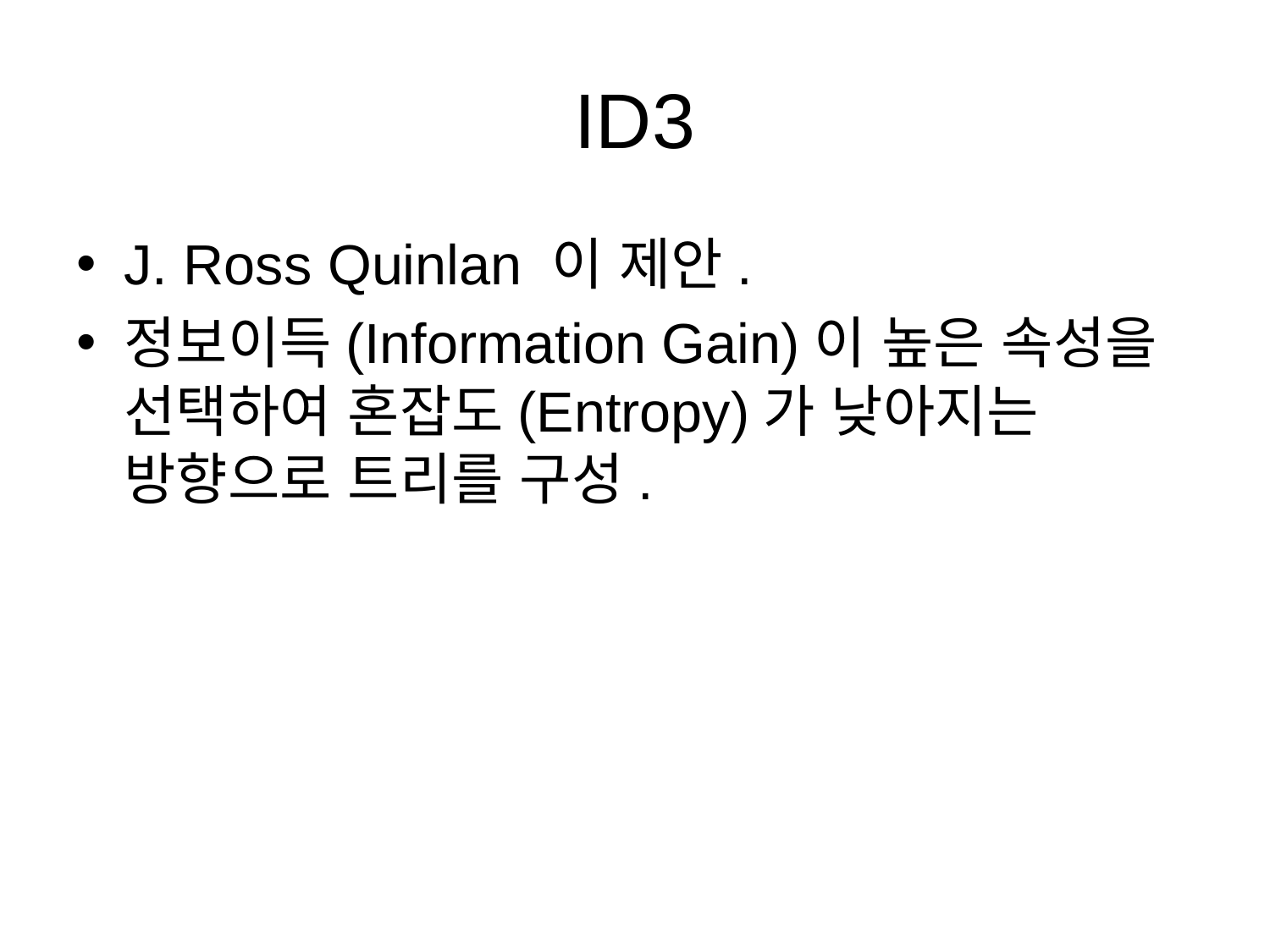

# ID3
J. Ross Quinlan 이 제안.
정보이득(Information Gain)이 높은 속성을 선택하여 혼잡도(Entropy)가 낮아지는 방향으로 트리를 구성.